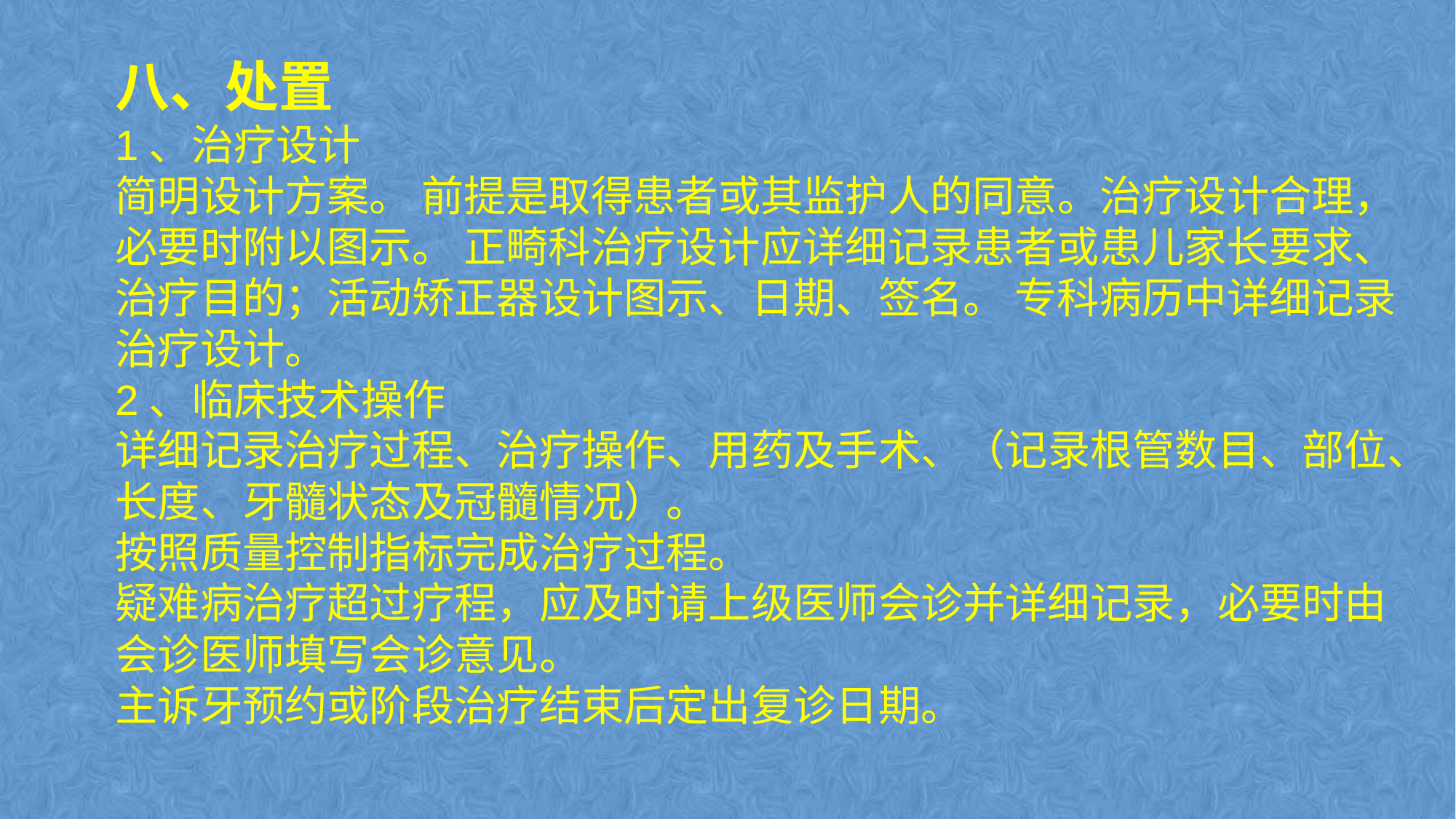

八、处置
1、治疗设计 简明设计方案。 前提是取得患者或其监护人的同意。治疗设计合理，必要时附以图示。 正畸科治疗设计应详细记录患者或患儿家长要求、治疗目的；活动矫正器设计图示、日期、签名。 专科病历中详细记录治疗设计。
2、临床技术操作详细记录治疗过程、治疗操作、用药及手术、（记录根管数目、部位、长度、牙髓状态及冠髓情况）。
按照质量控制指标完成治疗过程。
疑难病治疗超过疗程，应及时请上级医师会诊并详细记录，必要时由会诊医师填写会诊意见。
主诉牙预约或阶段治疗结束后定出复诊日期。